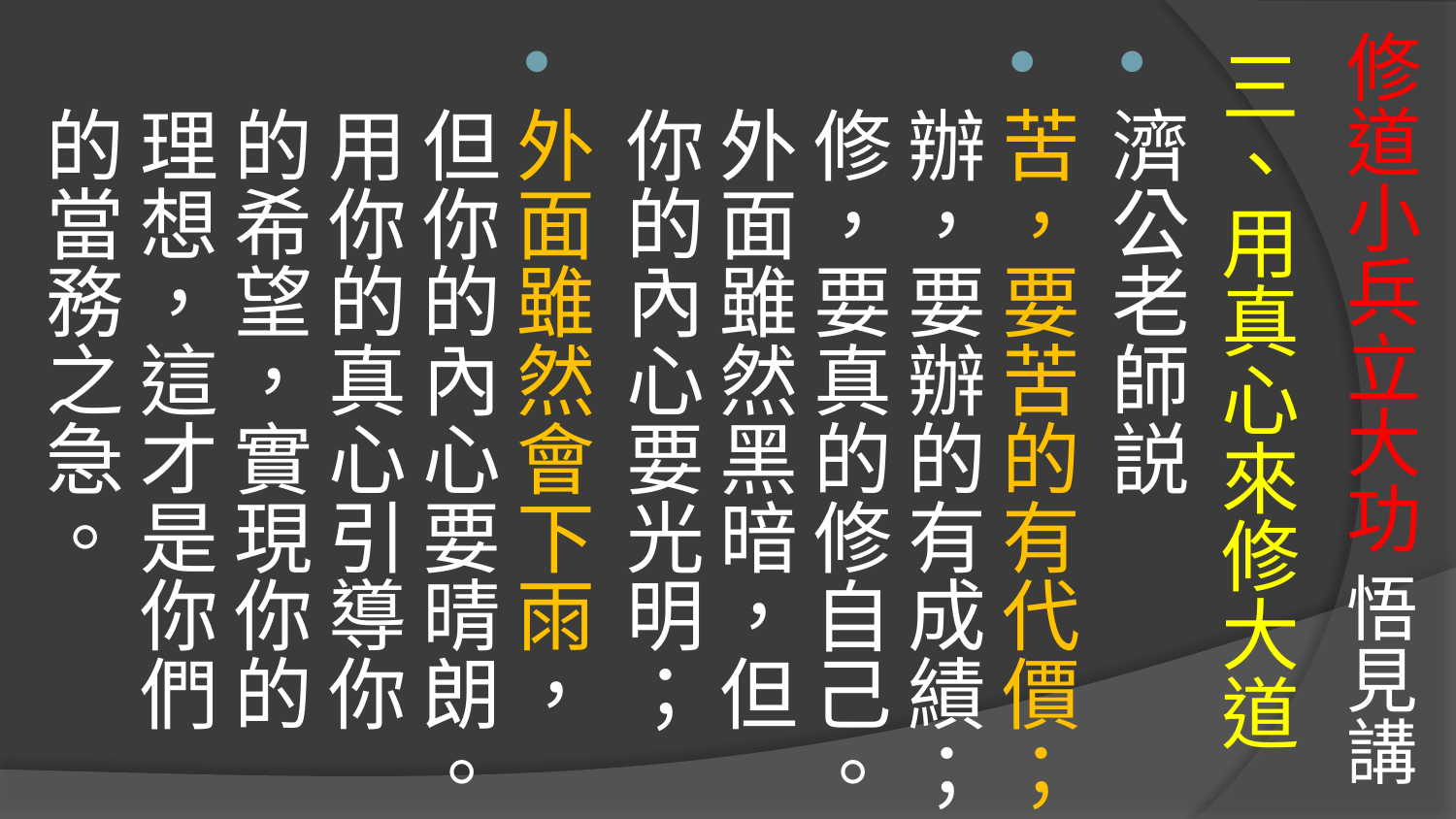

# 修道小兵立大功 悟見講
三、用真心來修大道
濟公老師説
苦，要苦的有代價；辦，要辦的有成績；修，要真的修自己。外面雖然黑暗，但你的內心要光明；
外面雖然會下雨，但你的內心要晴朗。用你的真心引導你的希望，實現你的理想，這才是你們的當務之急。